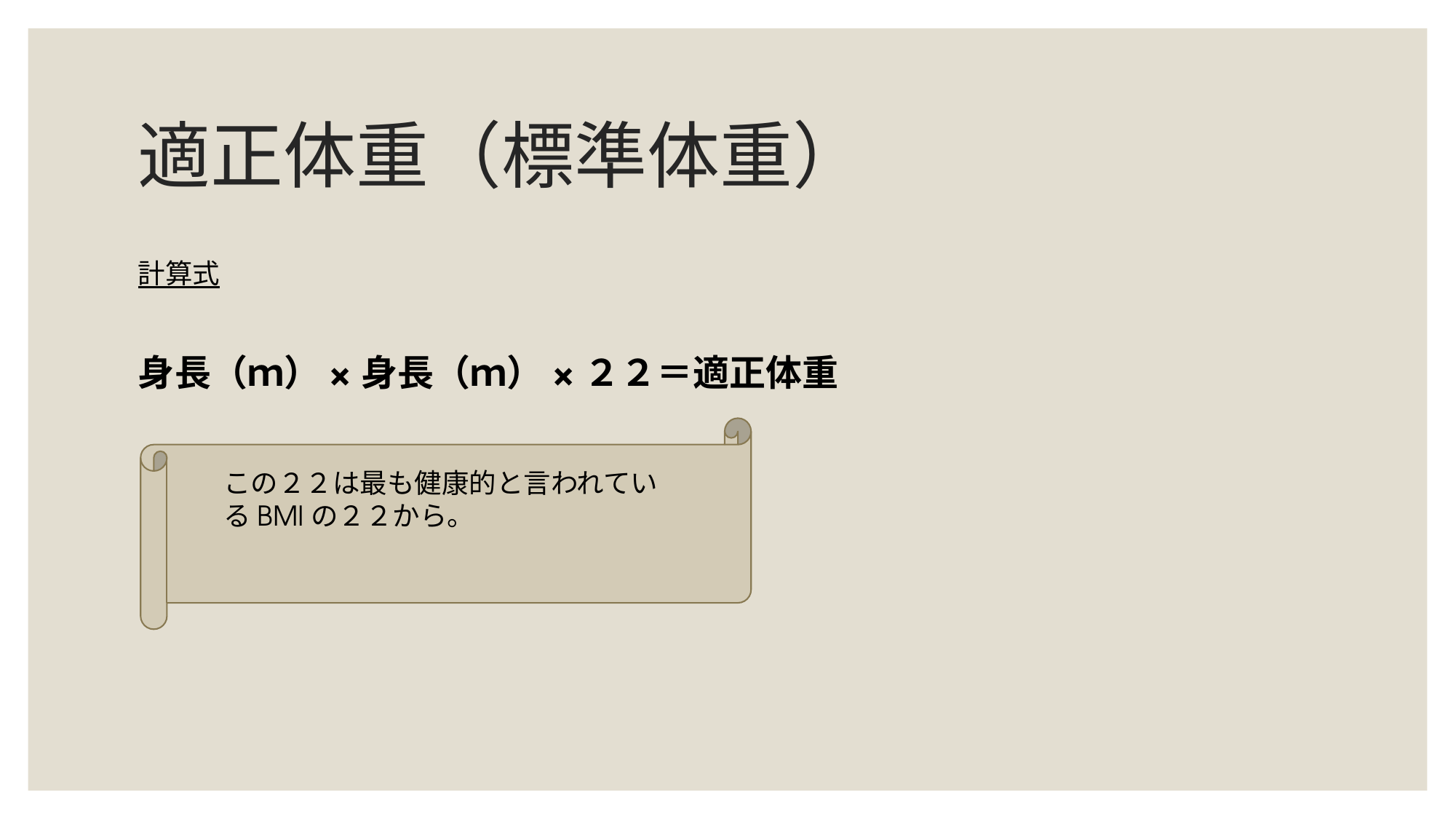

# 適正体重（標準体重）
計算式

身長（ｍ）×身長（ｍ）×２２＝適正体重

この２２は最も健康的と言われているBMIの２２から。